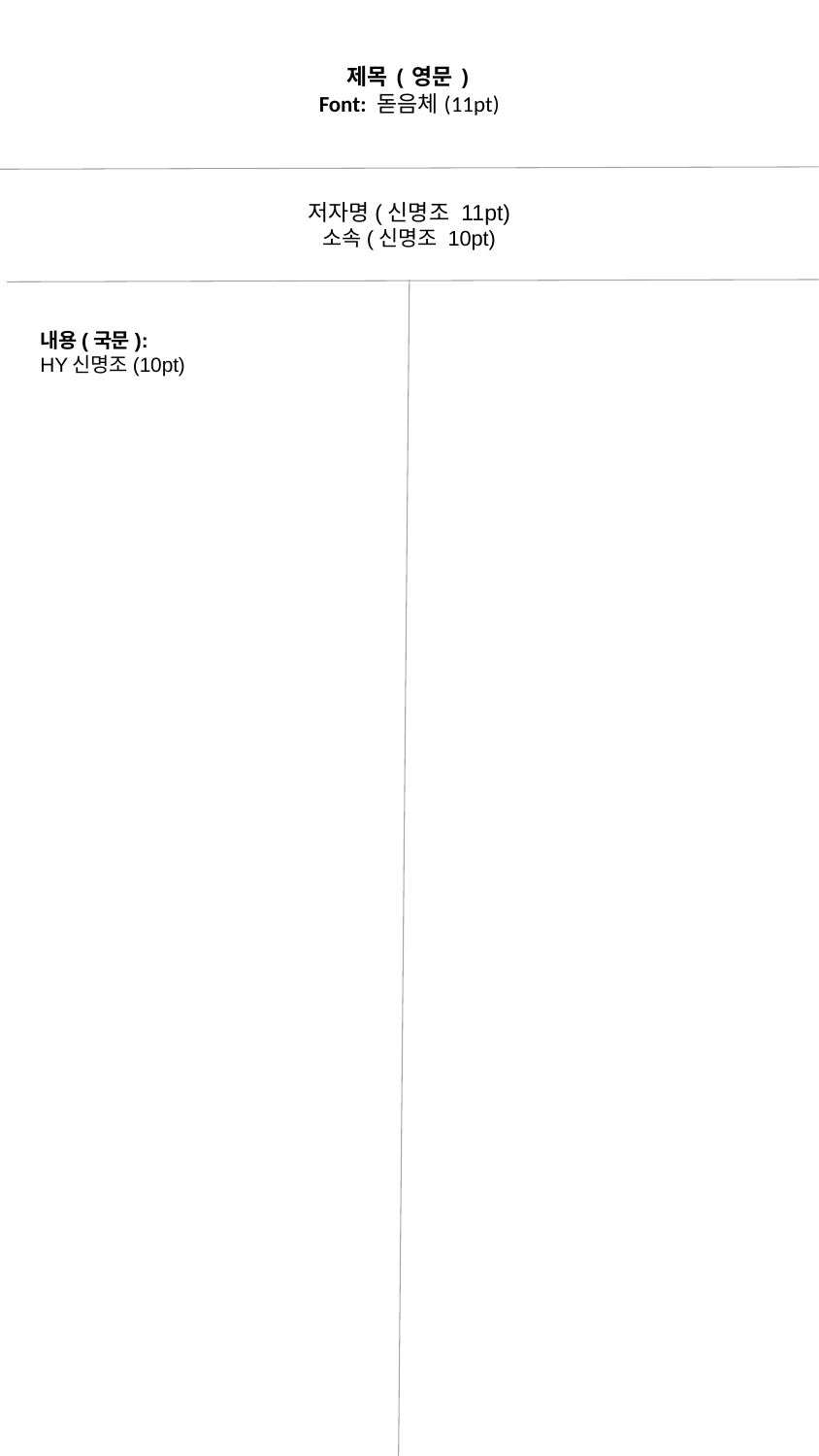

제목(영문)
Font: 돋음체(11pt)
저자명(신명조 11pt)
소속(신명조 10pt)
내용(국문):
HY신명조(10pt)